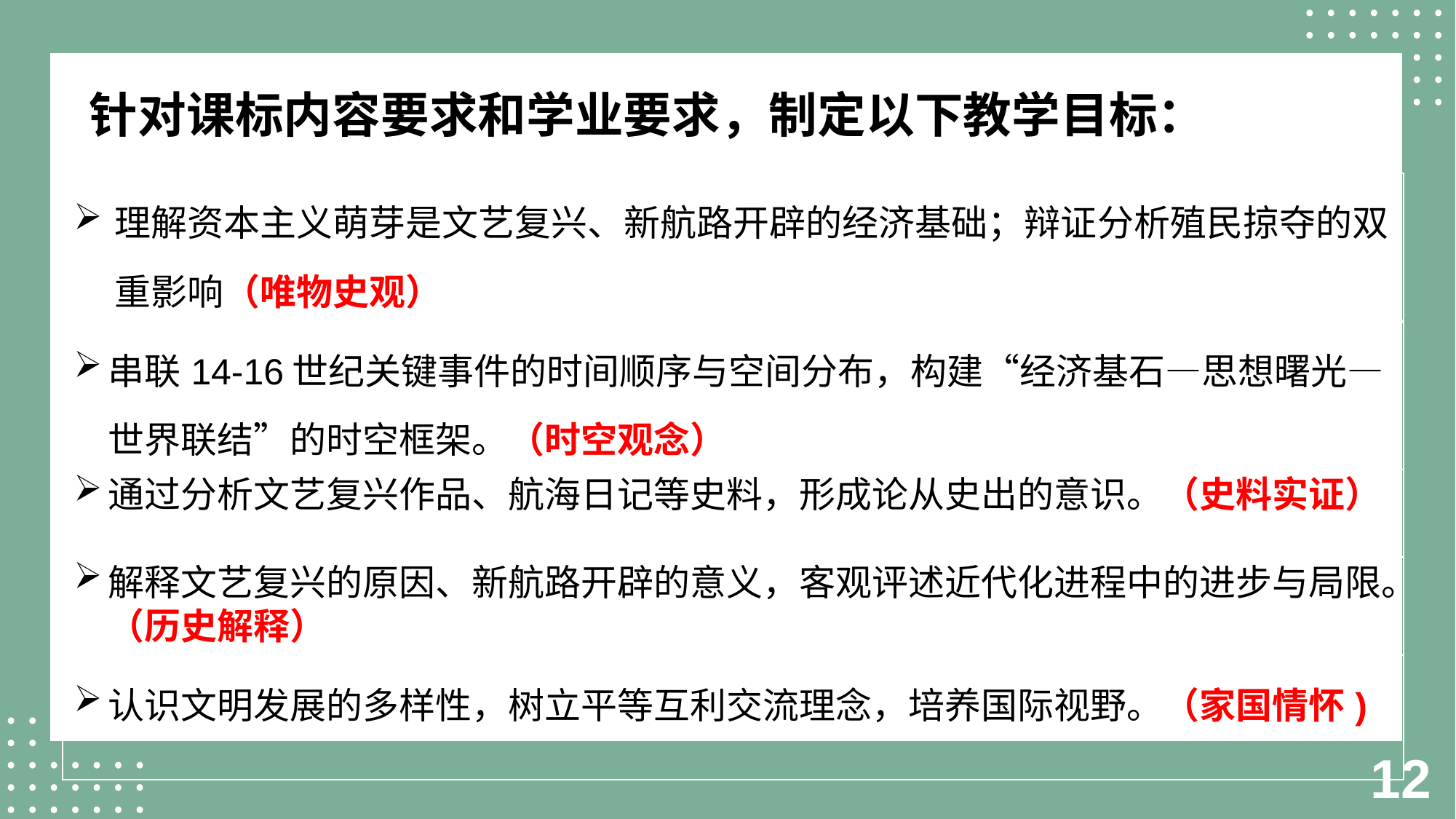

针对课标内容要求和学业要求，制定以下教学目标：
| 理解资本主义萌芽是文艺复兴、新航路开辟的经济基础；辩证分析殖民掠夺的双重影响（唯物史观） |
| --- |
| 串联14-16世纪关键事件的时间顺序与空间分布，构建“经济基石—思想曙光—世界联结”的时空框架。（时空观念） |
| 通过分析文艺复兴作品、航海日记等史料，形成论从史出的意识。（史料实证） |
| 解释文艺复兴的原因、新航路开辟的意义，客观评述近代化进程中的进步与局限。（历史解释） |
| 认识文明发展的多样性，树立平等互利交流理念，培养国际视野。（家国情怀) |

12